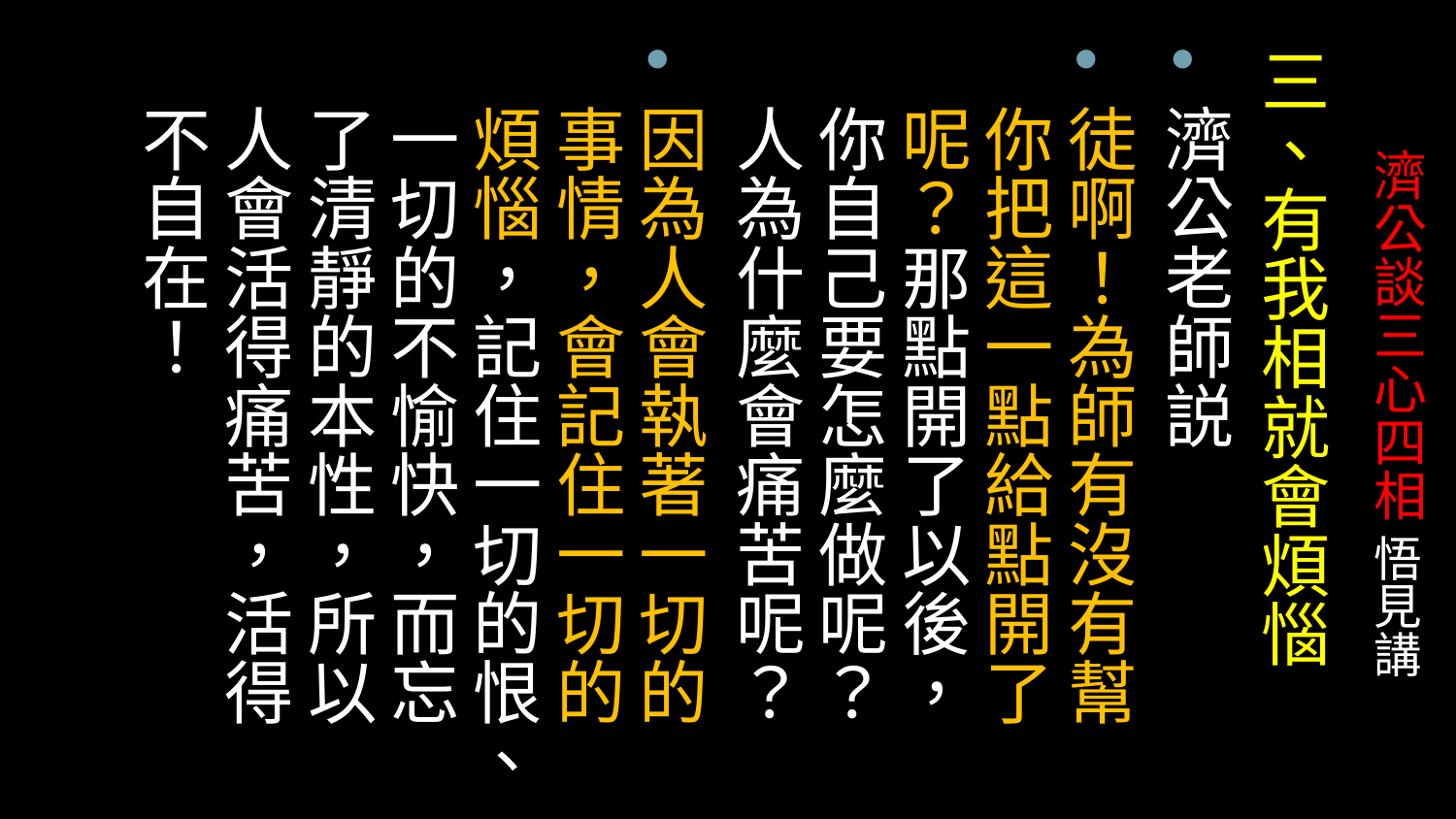

三、有我相就會煩惱
濟公老師説
徒啊！為師有沒有幫你把這一點給點開了呢？那點開了以後，你自己要怎麼做呢？人為什麼會痛苦呢？
因為人會執著一切的事情，會記住一切的煩惱，記住一切的恨、一切的不愉快，而忘了清靜的本性，所以人會活得痛苦，活得不自在！

# 濟公談三心四相 悟見講